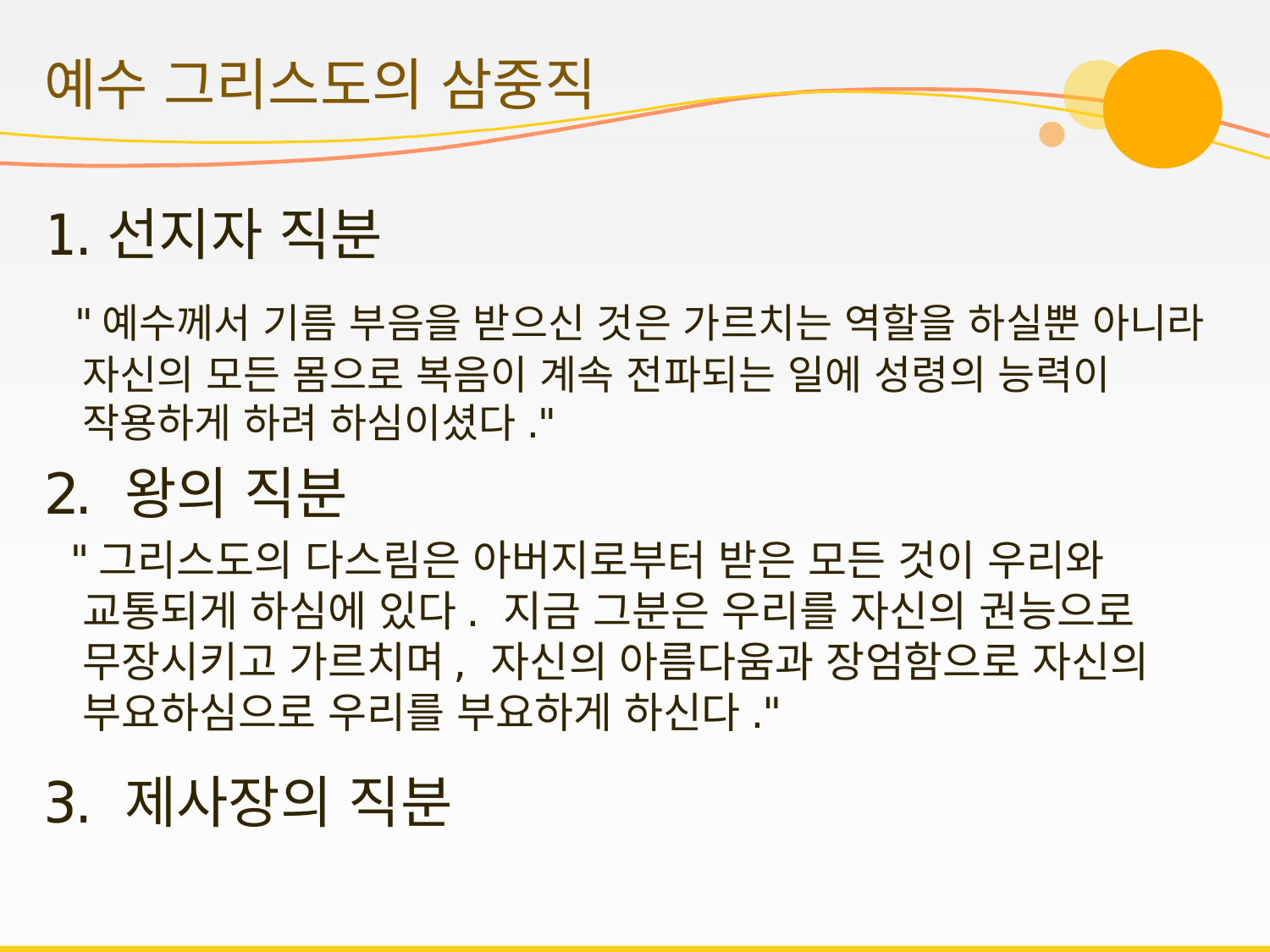

# 예수 그리스도의 삼중직
1.선지자 직분
  "예수께서 기름 부음을 받으신 것은 가르치는 역할을 하실뿐 아니라 자신의 모든 몸으로 복음이 계속 전파되는 일에 성령의 능력이 작용하게 하려 하심이셨다."
2. 왕의 직분
  "그리스도의 다스림은 아버지로부터 받은 모든 것이 우리와 교통되게 하심에 있다. 지금 그분은 우리를 자신의 권능으로 무장시키고 가르치며, 자신의 아름다움과 장엄함으로 자신의 부요하심으로 우리를 부요하게 하신다."
3. 제사장의 직분